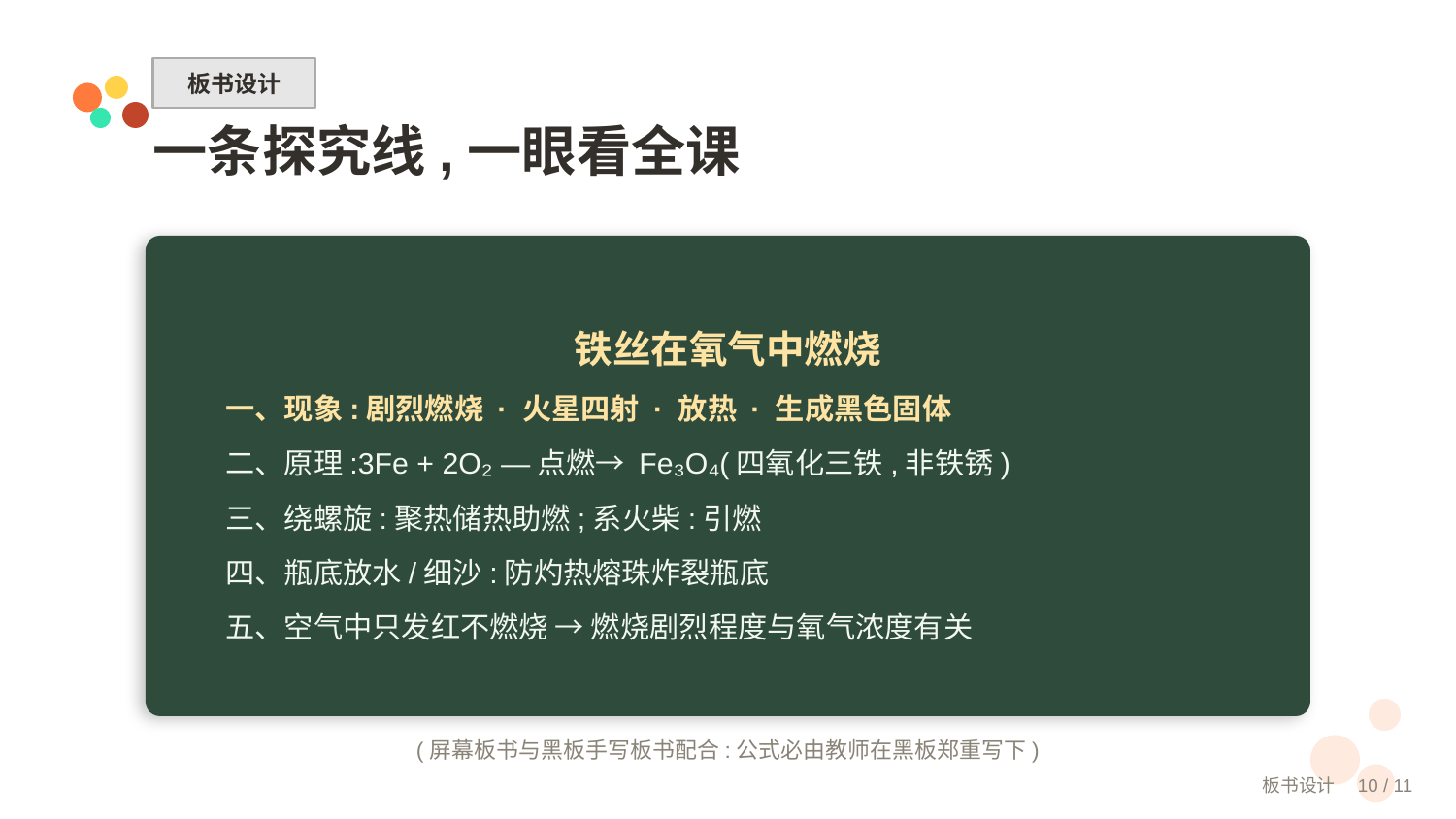

板书设计

一条探究线,一眼看全课

铁丝在氧气中燃烧
一、现象:剧烈燃烧 · 火星四射 · 放热 · 生成黑色固体
二、原理:3Fe + 2O₂ —点燃→ Fe₃O₄(四氧化三铁,非铁锈)
三、绕螺旋:聚热储热助燃;系火柴:引燃
四、瓶底放水/细沙:防灼热熔珠炸裂瓶底
五、空气中只发红不燃烧 → 燃烧剧烈程度与氧气浓度有关

(屏幕板书与黑板手写板书配合:公式必由教师在黑板郑重写下)

板书设计　10 / 11